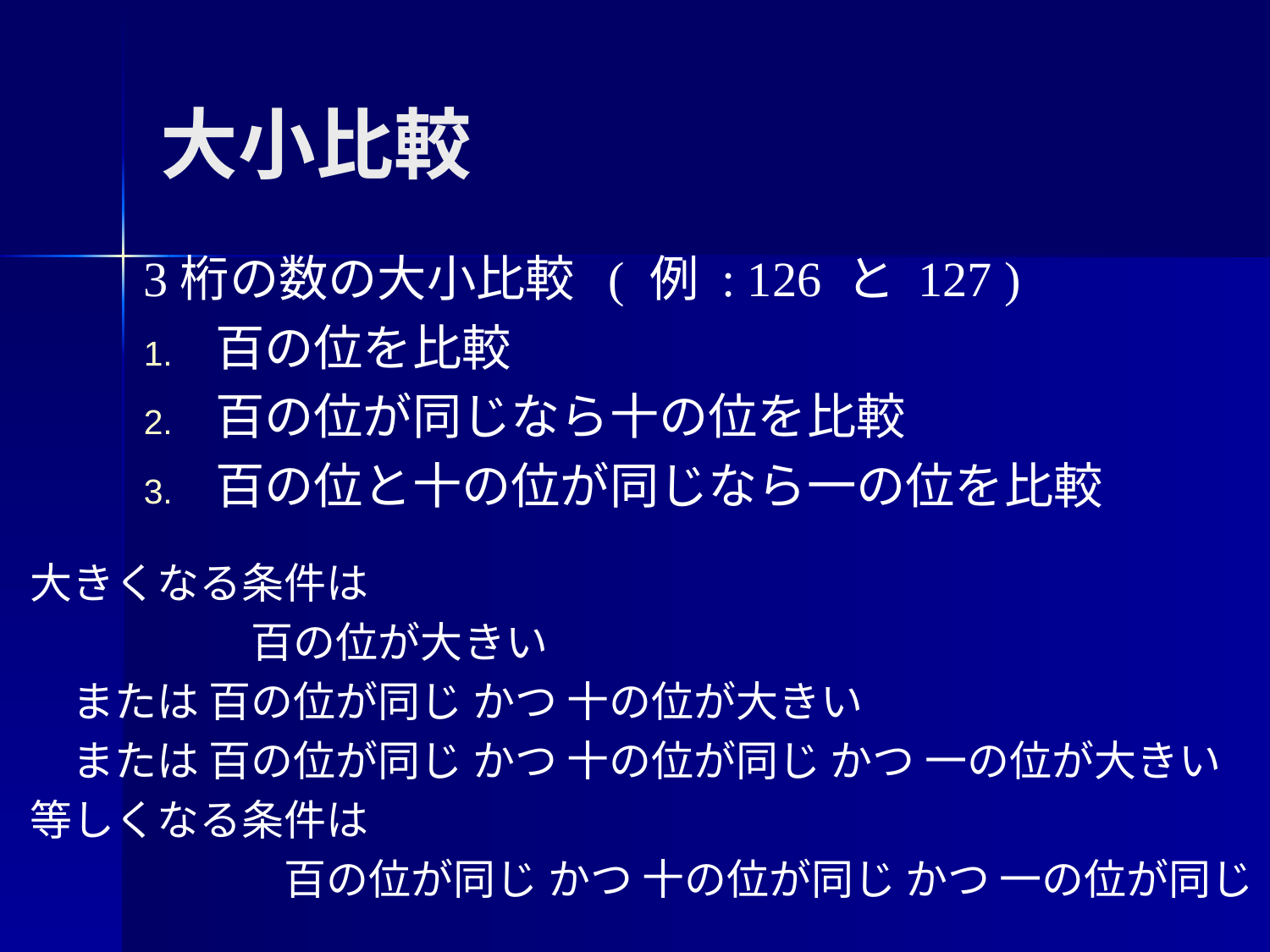

# 大小比較
3桁の数の大小比較  ( 例 : 126 と 127 )
百の位を比較
百の位が同じなら十の位を比較
百の位と十の位が同じなら一の位を比較
大きくなる条件は
　　　　　 百の位が大きい
　または 百の位が同じ かつ 十の位が大きい
　または 百の位が同じ かつ 十の位が同じ かつ 一の位が大きい
等しくなる条件は
　　　　　　百の位が同じ かつ 十の位が同じ かつ 一の位が同じ